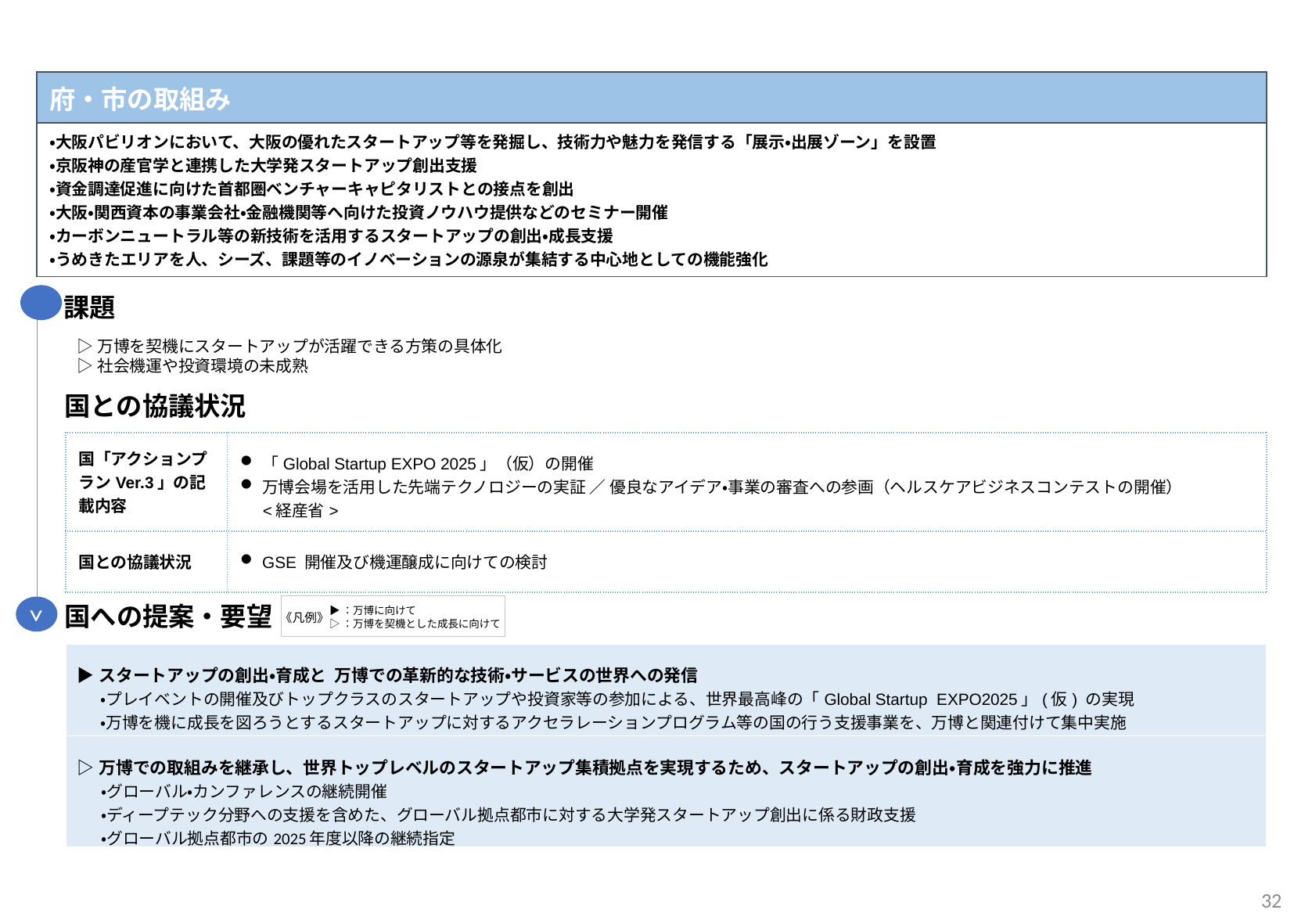

| 府・市の取組み |
| --- |
| ・大阪パビリオンにおいて、大阪の優れたスタートアップ等を発掘し、技術力や魅力を発信する「展示・出展ゾーン」を設置 ・京阪神の産官学と連携した大学発スタートアップ創出支援 ・資金調達促進に向けた首都圏ベンチャーキャピタリストとの接点を創出 ・大阪・関西資本の事業会社・金融機関等へ向けた投資ノウハウ提供などのセミナー開催 ・カーボンニュートラル等の新技術を活用するスタートアップの創出・成長支援 ・うめきたエリアを人、シーズ、課題等のイノベーションの源泉が集結する中心地としての機能強化 |

課題
▷万博を契機にスタートアップが活躍できる方策の具体化
▷社会機運や投資環境の未成熟
国との協議状況
| 国「アクションプランVer.3」の記載内容 | 「Global Startup EXPO 2025」（仮）の開催 万博会場を活⽤した先端テクノロジーの実証 ／ 優良なアイデア・事業の審査への参画（ヘルスケアビジネスコンテストの開催） <経産省> |
| --- | --- |
| 国との協議状況 | GSE 開催及び機運醸成に向けての検討 |
▶：万博に向けて
▷：万博を契機とした成長に向けて

《凡例》
国への提案・要望
>

| ▶スタートアップの創出・育成と 万博での革新的な技術・サービスの世界への発信 ・プレイベントの開催及びトップクラスのスタートアップや投資家等の参加による、世界最高峰の「Global Startup EXPO2025」(仮) の実現 ・万博を機に成長を図ろうとするスタートアップに対するアクセラレーションプログラム等の国の行う支援事業を、万博と関連付けて集中実施 |
| --- |
| ▷万博での取組みを継承し、世界トップレベルのスタートアップ集積拠点を実現するため、スタートアップの創出・育成を強力に推進 ・グローバル・カンファレンスの継続開催 ・ディープテック分野への支援を含めた、グローバル拠点都市に対する大学発スタートアップ創出に係る財政支援 ・グローバル拠点都市の2025年度以降の継続指定 |
32